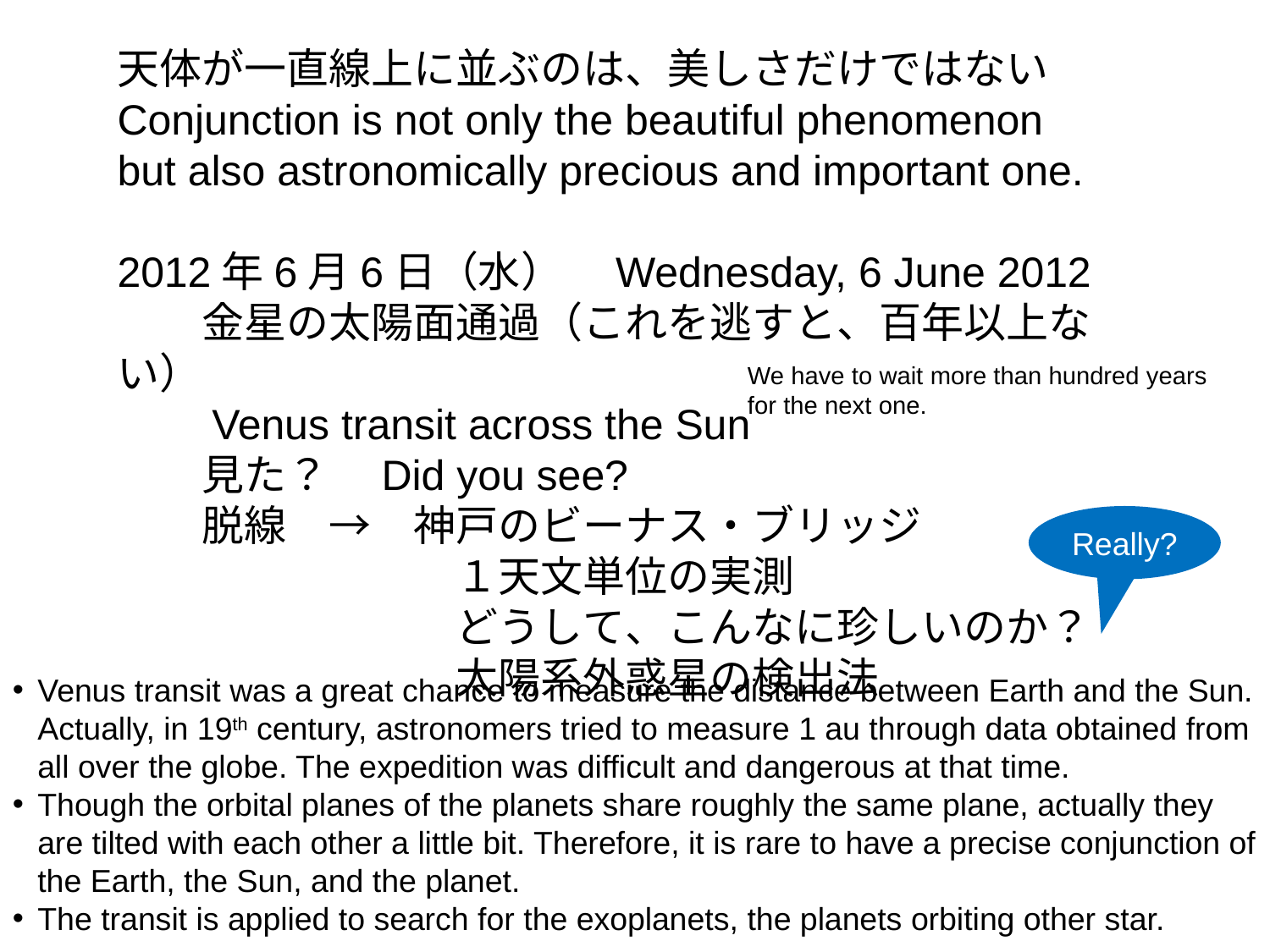

天体が一直線上に並ぶのは、美しさだけではない
Conjunction is not only the beautiful phenomenon but also astronomically precious and important one.

2012年6月6日（水）  Wednesday, 6 June 2012
　　金星の太陽面通過（これを逃すと、百年以上ない）
　　Venus transit across the Sun
　　見た？　Did you see?
　　脱線　→　神戸のビーナス・ブリッジ
　　　　　　　　１天文単位の実測
　　　　　　　　どうして、こんなに珍しいのか？
　　　　　　　　太陽系外惑星の検出法
We have to wait more than hundred years for the next one.
Really?
Venus transit was a great chance to measure the distance between Earth and the Sun. Actually, in 19th century, astronomers tried to measure 1 au through data obtained from all over the globe. The expedition was difficult and dangerous at that time.
Though the orbital planes of the planets share roughly the same plane, actually they are tilted with each other a little bit. Therefore, it is rare to have a precise conjunction of the Earth, the Sun, and the planet.
The transit is applied to search for the exoplanets, the planets orbiting other star.